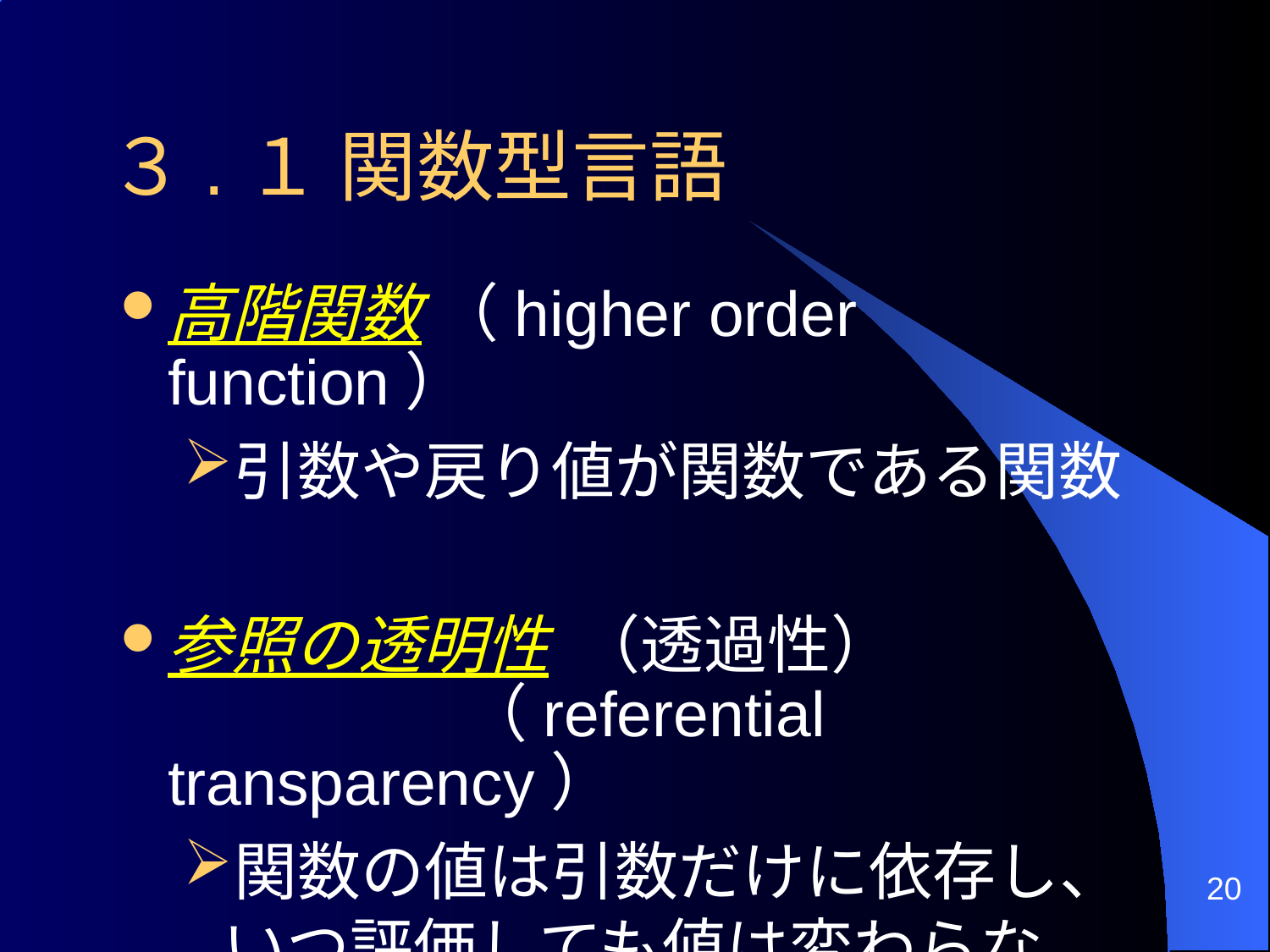

# ３.１ 関数型言語
高階関数 （higher order function）
引数や戻り値が関数である関数

参照の透明性  （透過性）
		   （referential transparency）
関数の値は引数だけに依存し、いつ評価しても値は変わらない、という性質
20